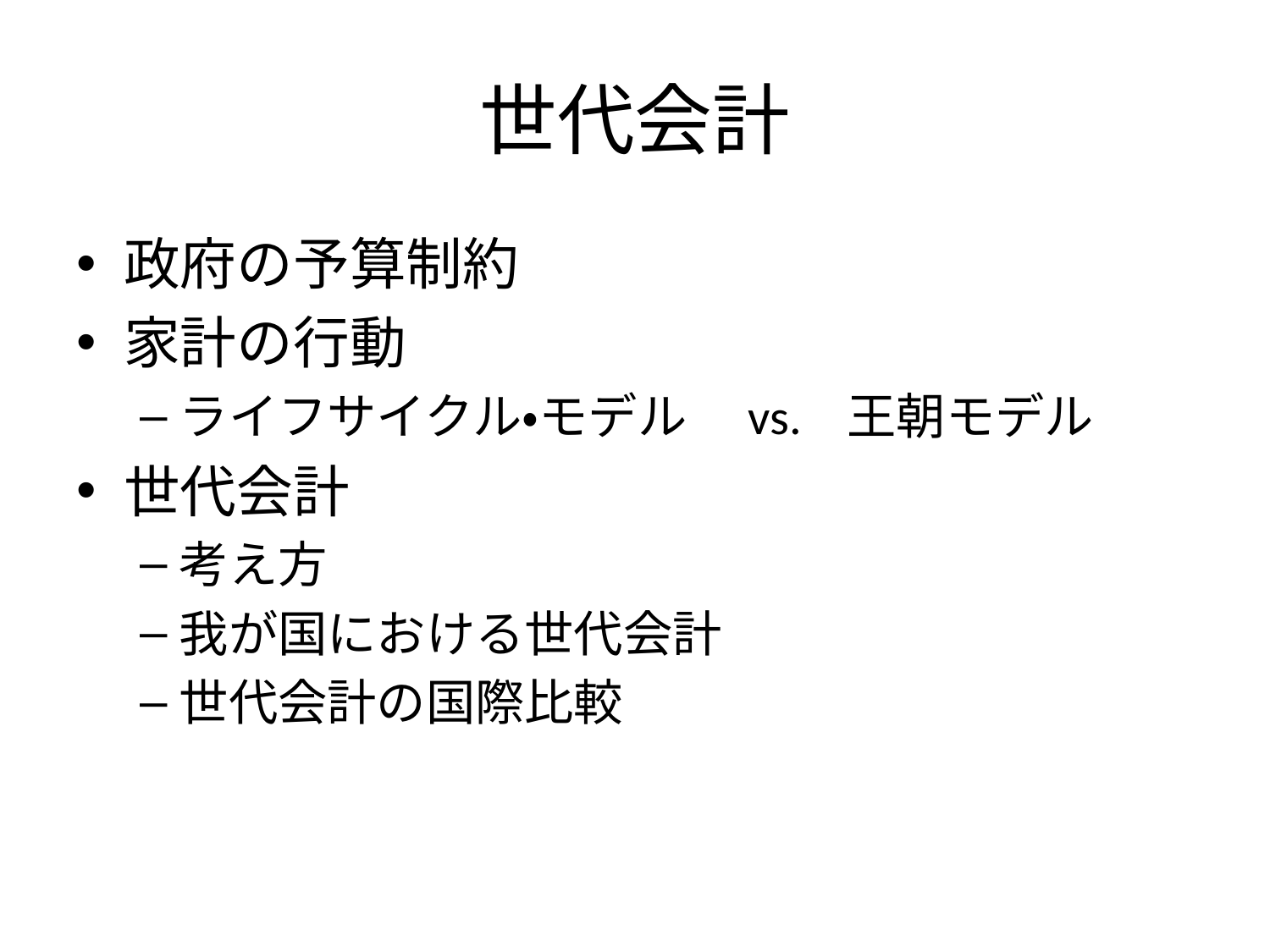

# 世代会計
政府の予算制約
家計の行動
ライフサイクル・モデル　vs.   王朝モデル
世代会計
考え方
我が国における世代会計
世代会計の国際比較